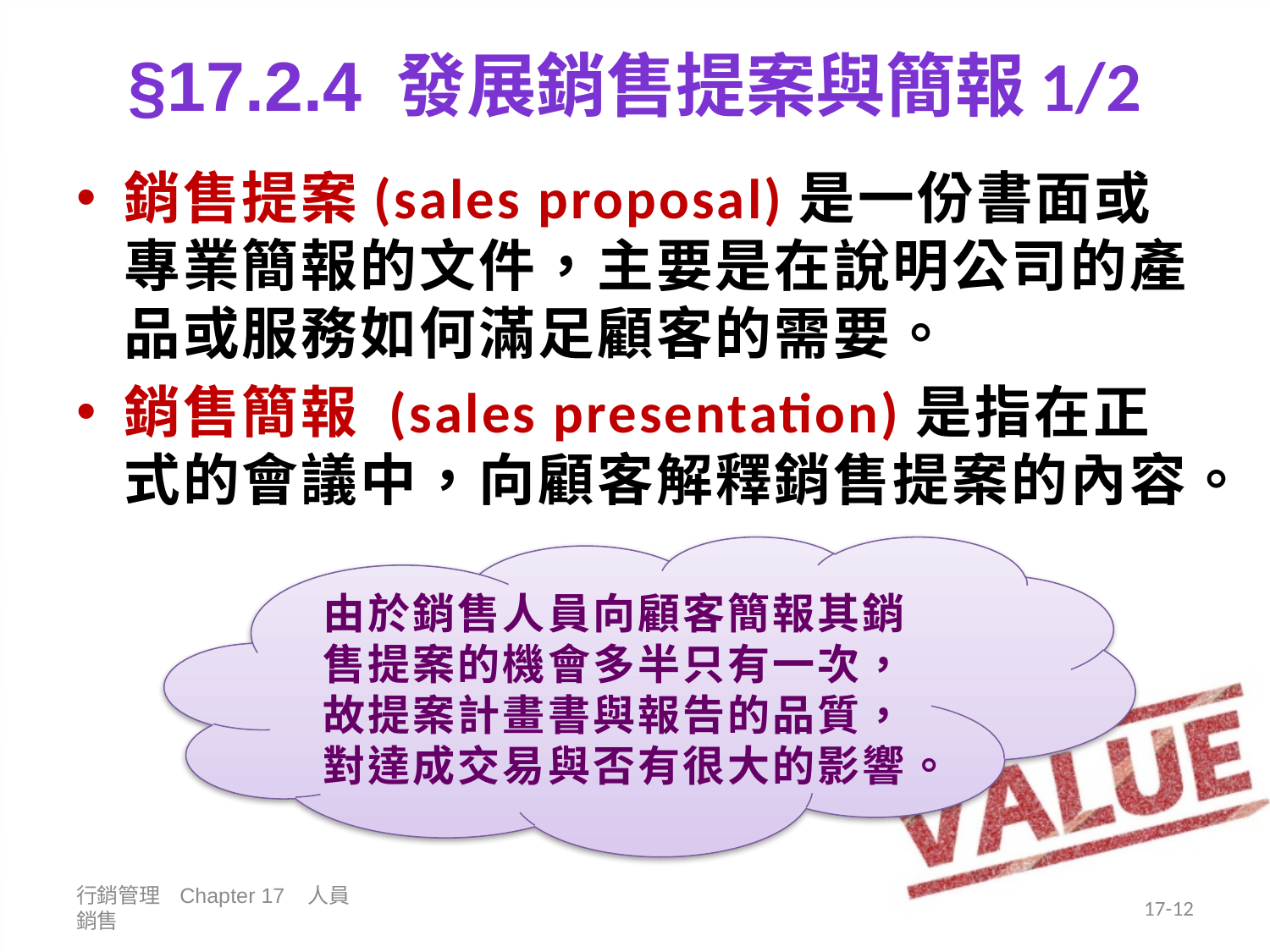

# §17.2.4 發展銷售提案與簡報1/2
銷售提案(sales proposal)是一份書面或專業簡報的文件，主要是在說明公司的產品或服務如何滿足顧客的需要。
銷售簡報 (sales presentation)是指在正式的會議中，向顧客解釋銷售提案的內容。
由於銷售人員向顧客簡報其銷售提案的機會多半只有一次，故提案計畫書與報告的品質，對達成交易與否有很大的影響。
行銷管理   Chapter 17   人員銷售
17-12